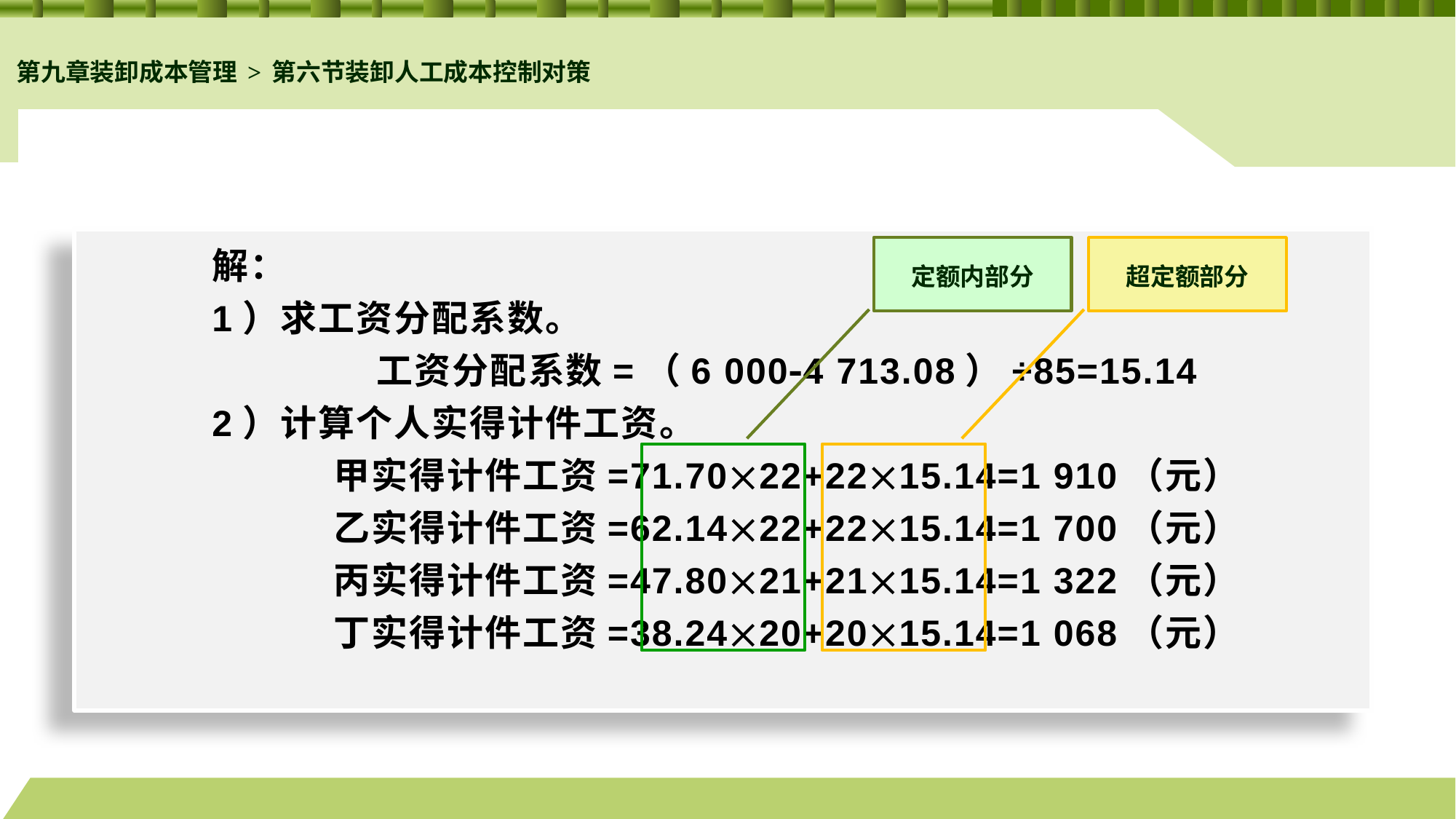

第九章装卸成本管理>第六节装卸人工成本控制对策
#
解：
1）求工资分配系数。
工资分配系数=（6 000−4 713.08）÷85=15.14
2）计算个人实得计件工资。
甲实得计件工资=71.70×22+22×15.14=1 910（元）
乙实得计件工资=62.14×22+22×15.14=1 700（元）
丙实得计件工资=47.80×21+21×15.14=1 322（元）
丁实得计件工资=38.24×20+20×15.14=1 068（元）

定额内部分
超定额部分